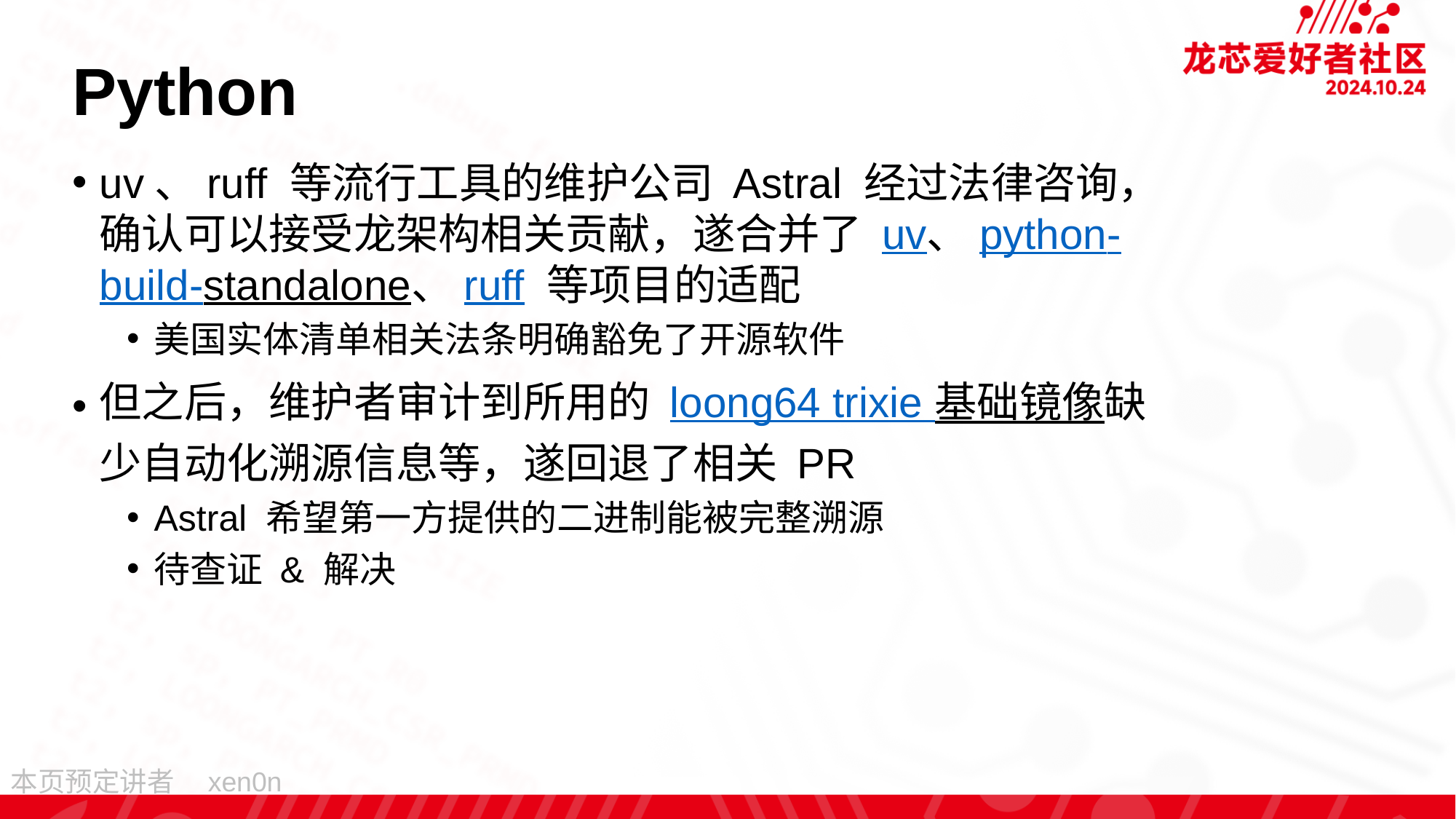

# Python
uv、ruff 等流行工具的维护公司 Astral 经过法律咨询，确认可以接受龙架构相关贡献，遂合并了 uv、python-build-standalone、ruff 等项目的适配
美国实体清单相关法条明确豁免了开源软件
但之后，维护者审计到所用的 loong64 trixie 基础镜像缺少自动化溯源信息等，遂回退了相关 PR
Astral 希望第一方提供的二进制能被完整溯源
待查证 & 解决
xen0n